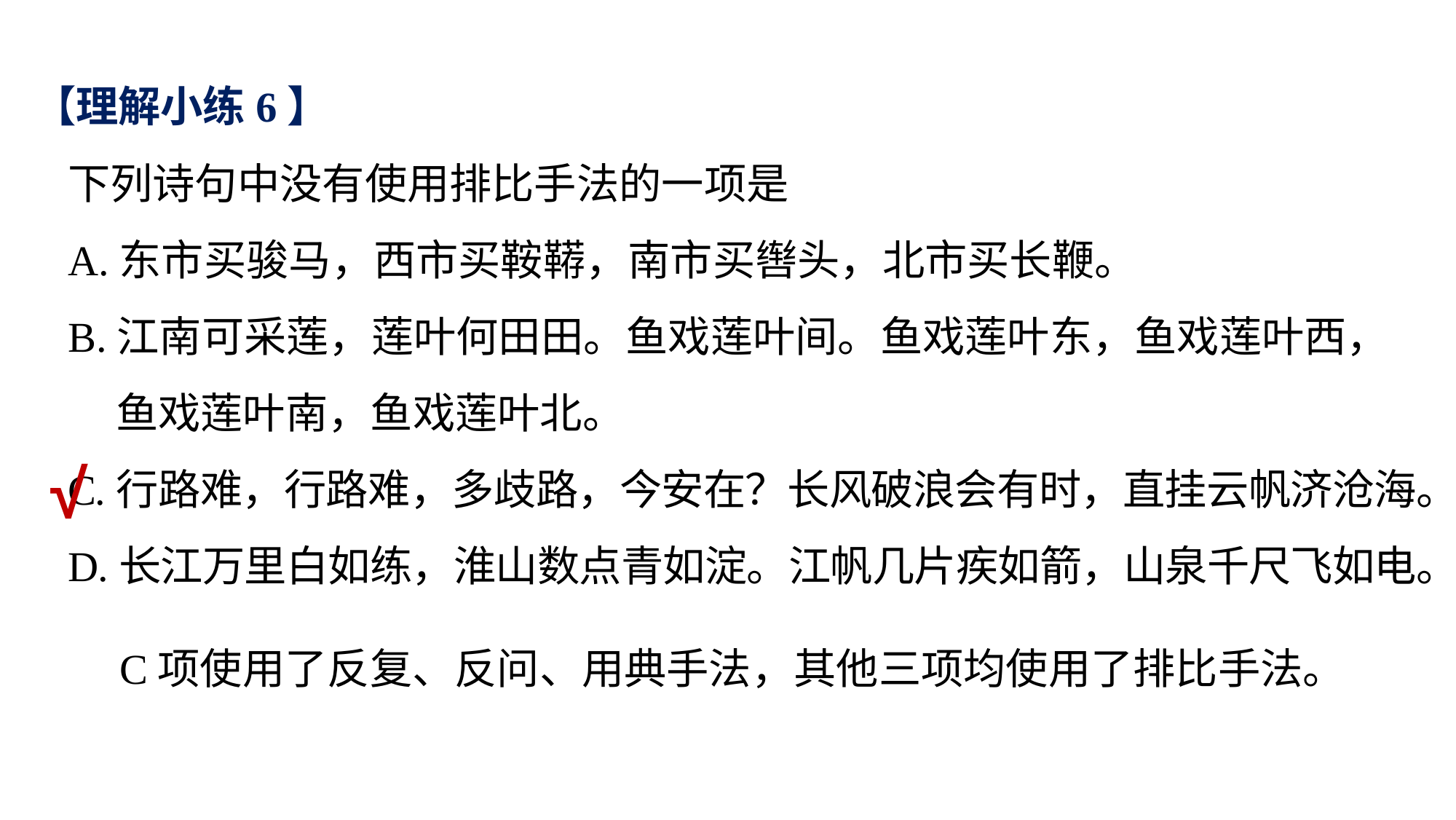

【理解小练6】
下列诗句中没有使用排比手法的一项是
A.东市买骏马，西市买鞍鞯，南市买辔头，北市买长鞭。
B.江南可采莲，莲叶何田田。鱼戏莲叶间。鱼戏莲叶东，鱼戏莲叶西，
    鱼戏莲叶南，鱼戏莲叶北。
C.行路难，行路难，多歧路，今安在？长风破浪会有时，直挂云帆济沧海。
D.长江万里白如练，淮山数点青如淀。江帆几片疾如箭，山泉千尺飞如电。
√
C项使用了反复、反问、用典手法，其他三项均使用了排比手法。